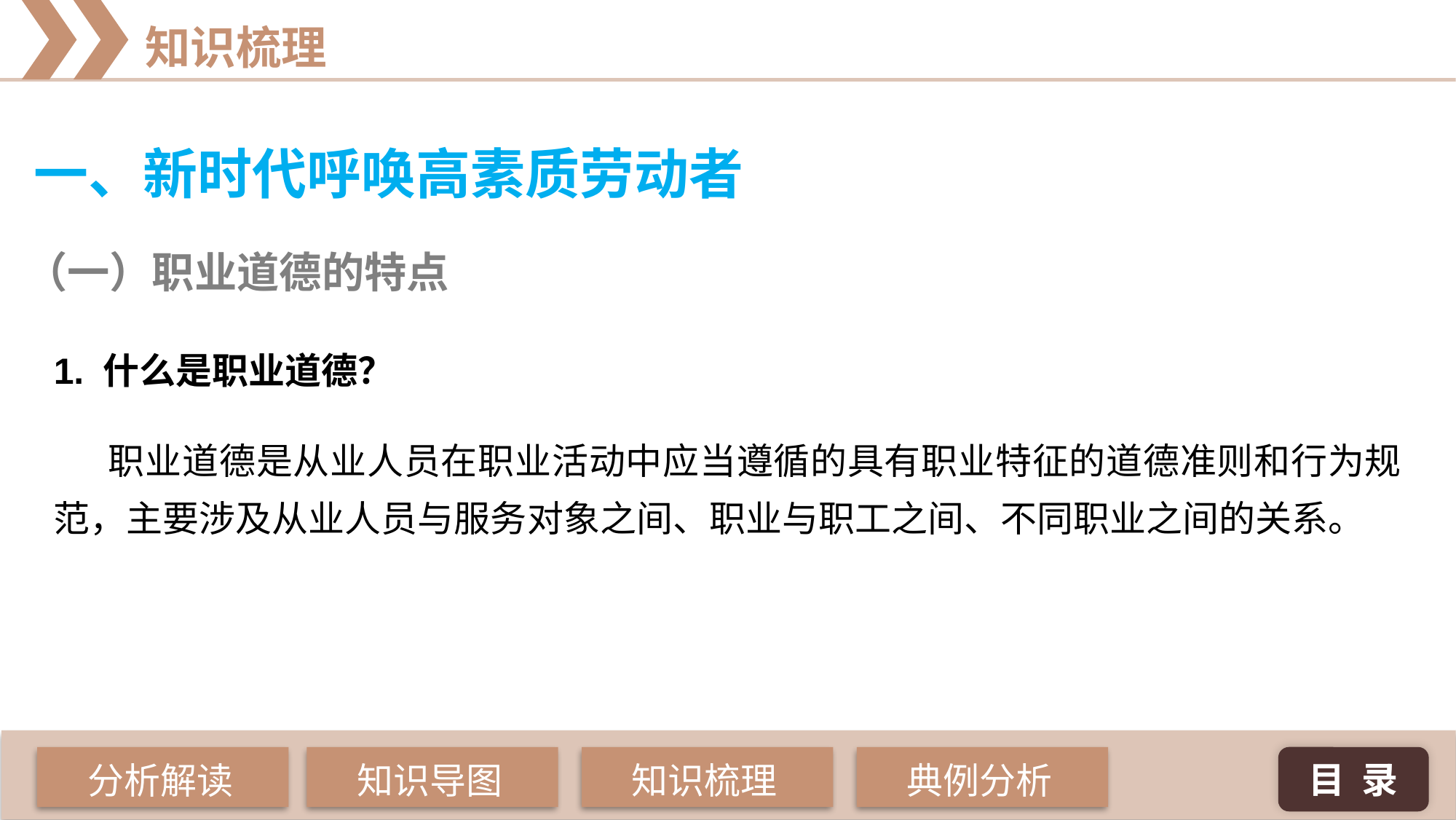

一、新时代呼唤高素质劳动者
（一）职业道德的特点
1. 什么是职业道德？
职业道德是从业人员在职业活动中应当遵循的具有职业特征的道德准则和行为规范，主要涉及从业人员与服务对象之间、职业与职工之间、不同职业之间的关系。